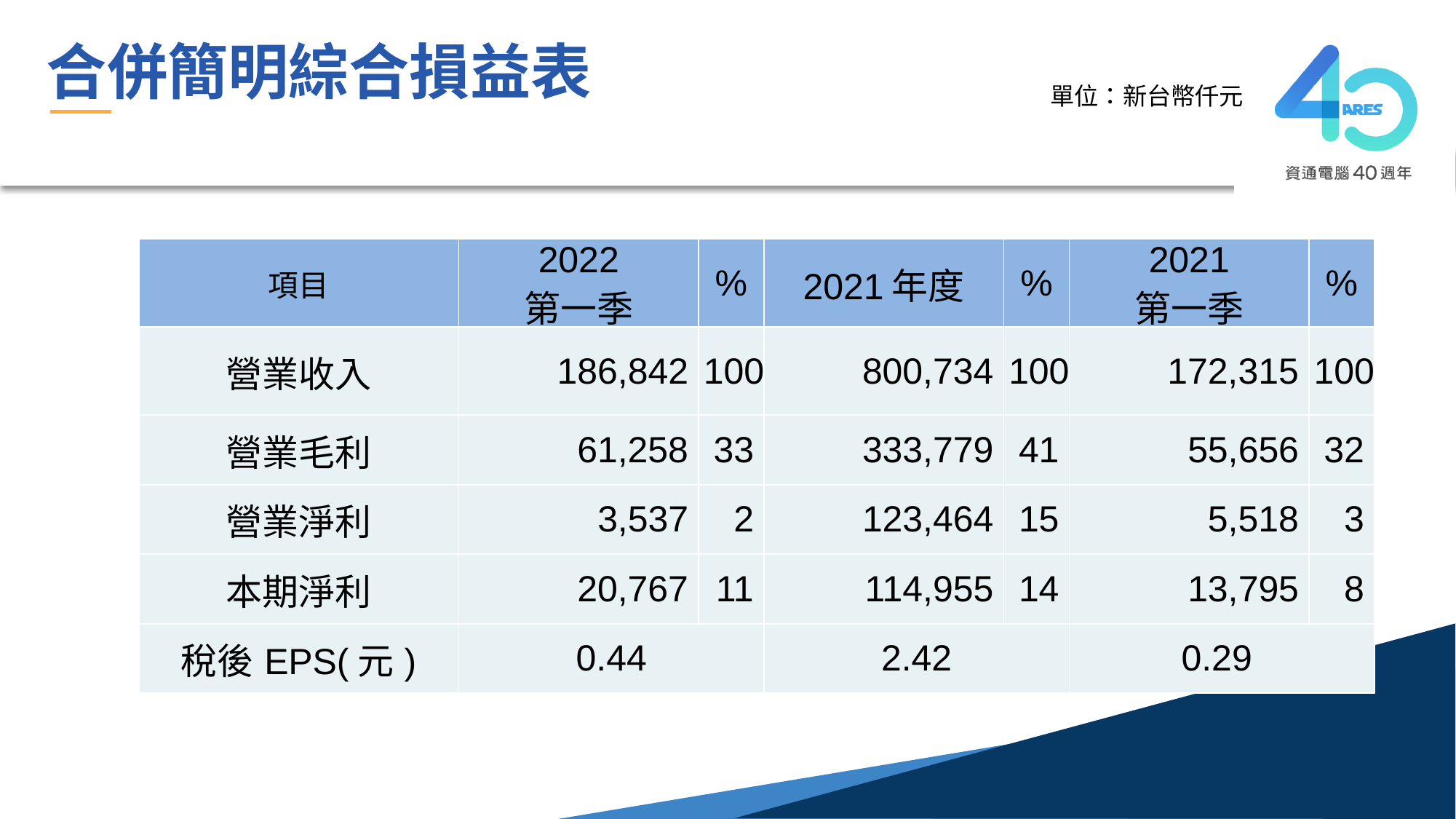

合併簡明綜合損益表
單位：新台幣仟元
| 項目 | 2022 第一季 | % | 2021年度 | % | 2021 第一季 | % |
| --- | --- | --- | --- | --- | --- | --- |
| 營業收入 | 186,842 | 100 | 800,734 | 100 | 172,315 | 100 |
| 營業毛利 | 61,258 | 33 | 333,779 | 41 | 55,656 | 32 |
| 營業淨利 | 3,537 | 2 | 123,464 | 15 | 5,518 | 3 |
| 本期淨利 | 20,767 | 11 | 114,955 | 14 | 13,795 | 8 |
| 稅後EPS(元) | 0.44 |  | 2.42 |  | 0.29 |  |